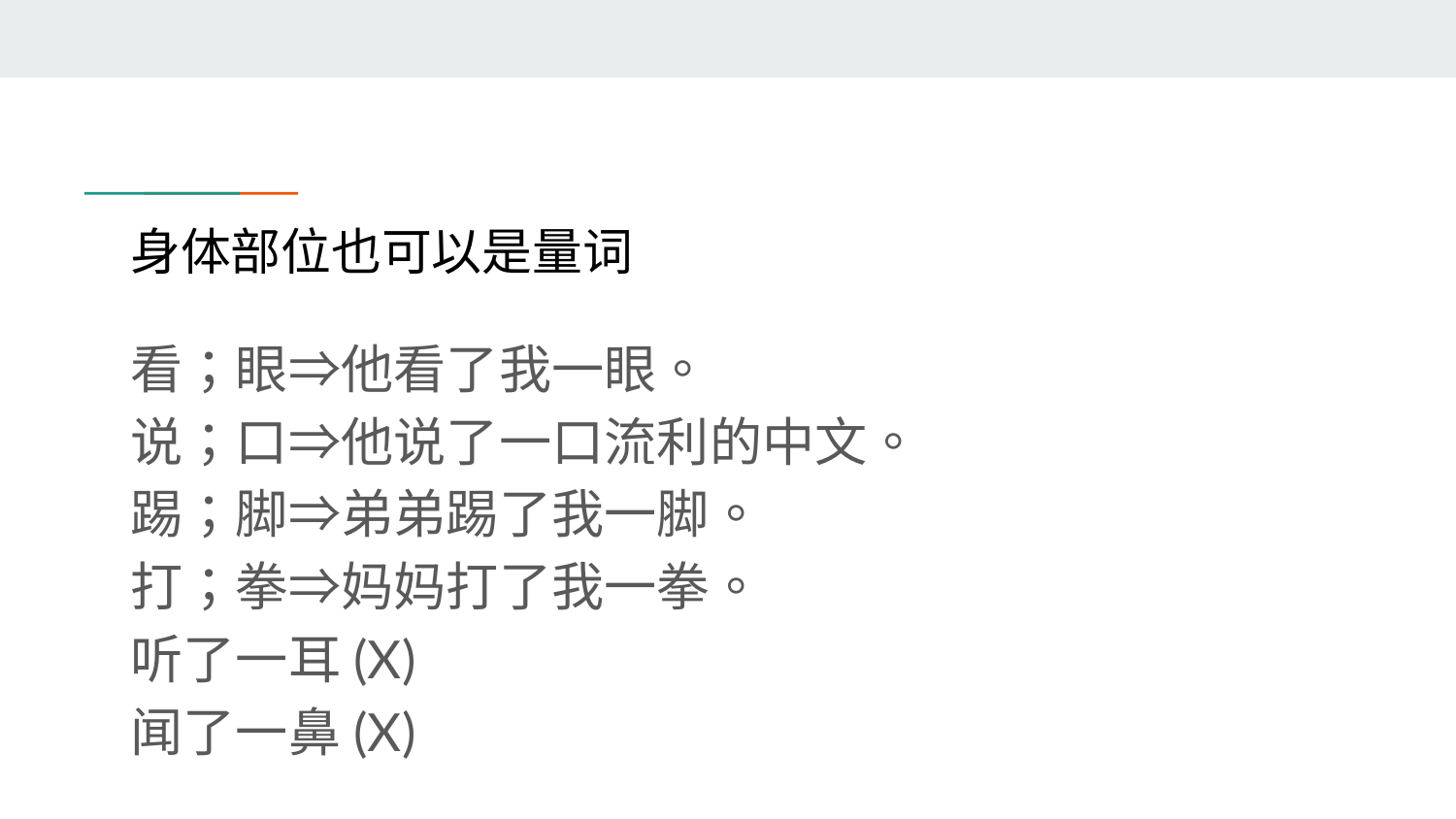

# 身体部位也可以是量词
看；眼⇒他看了我一眼。
说；口⇒他说了一口流利的中文。
踢；脚⇒弟弟踢了我一脚。
打；拳⇒妈妈打了我一拳。
听了一耳(X)
闻了一鼻(X)